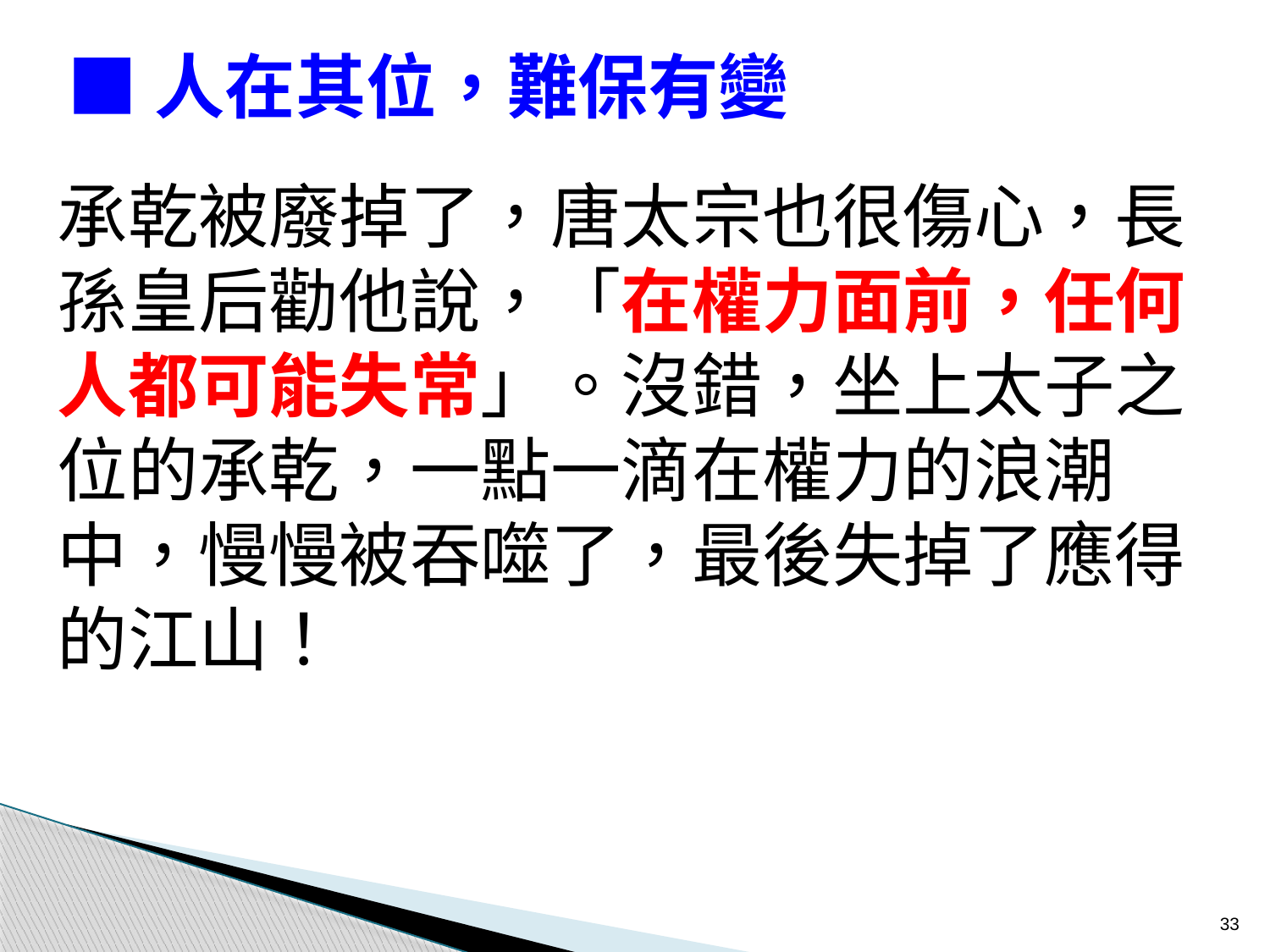

■人在其位，難保有變
承乾被廢掉了，唐太宗也很傷心，長孫皇后勸他說，「在權力面前，任何人都可能失常」。沒錯，坐上太子之位的承乾，一點一滴在權力的浪潮中，慢慢被吞噬了，最後失掉了應得的江山！
33